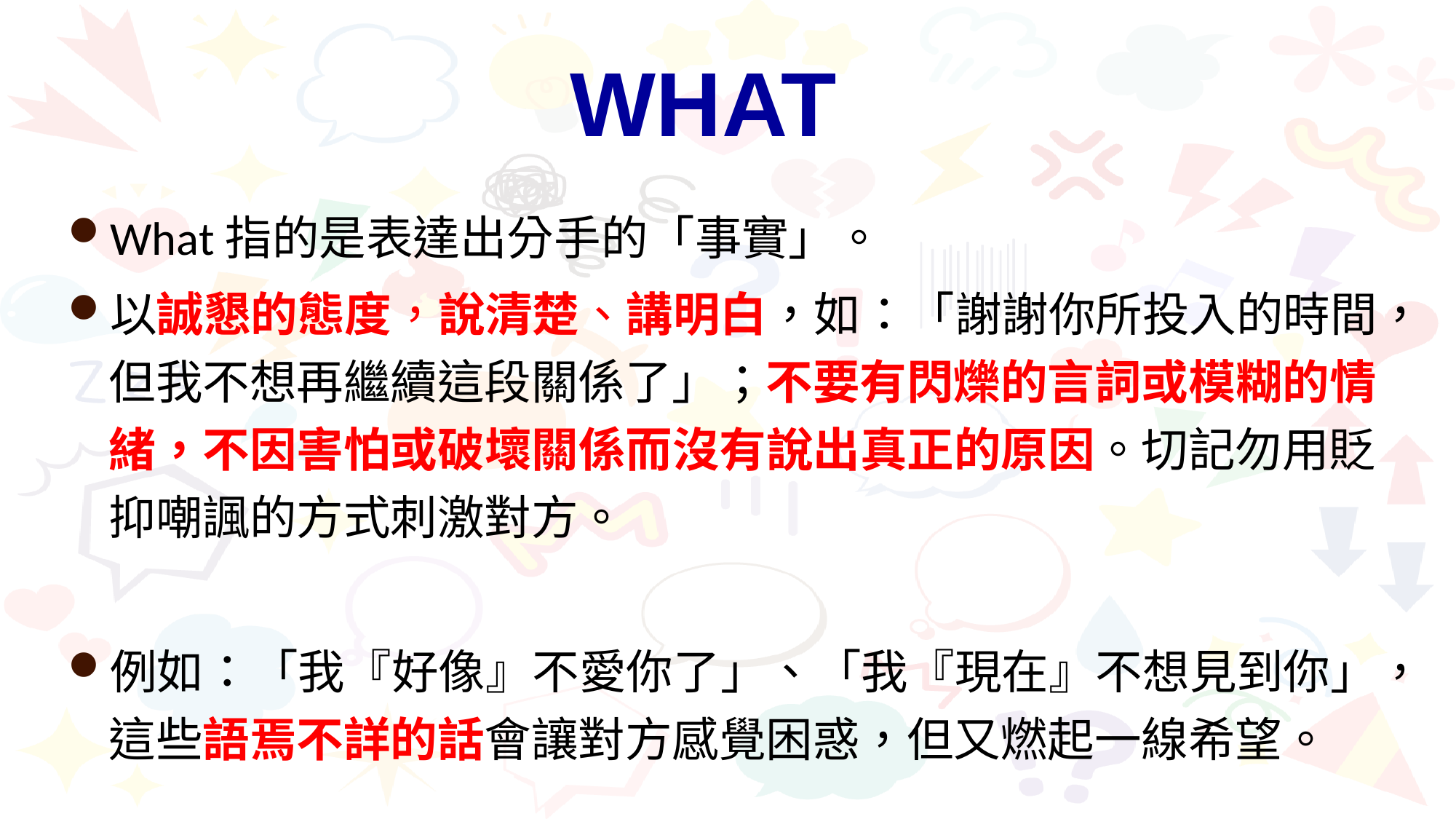

What
What指的是表達出分手的「事實」。
以誠懇的態度，說清楚、講明白，如：「謝謝你所投入的時間，但我不想再繼續這段關係了」；不要有閃爍的言詞或模糊的情緒，不因害怕或破壞關係而沒有說出真正的原因。切記勿用貶抑嘲諷的方式刺激對方。

例如：「我『好像』不愛你了」、「我『現在』不想見到你」，這些語焉不詳的話會讓對方感覺困惑，但又燃起一線希望。